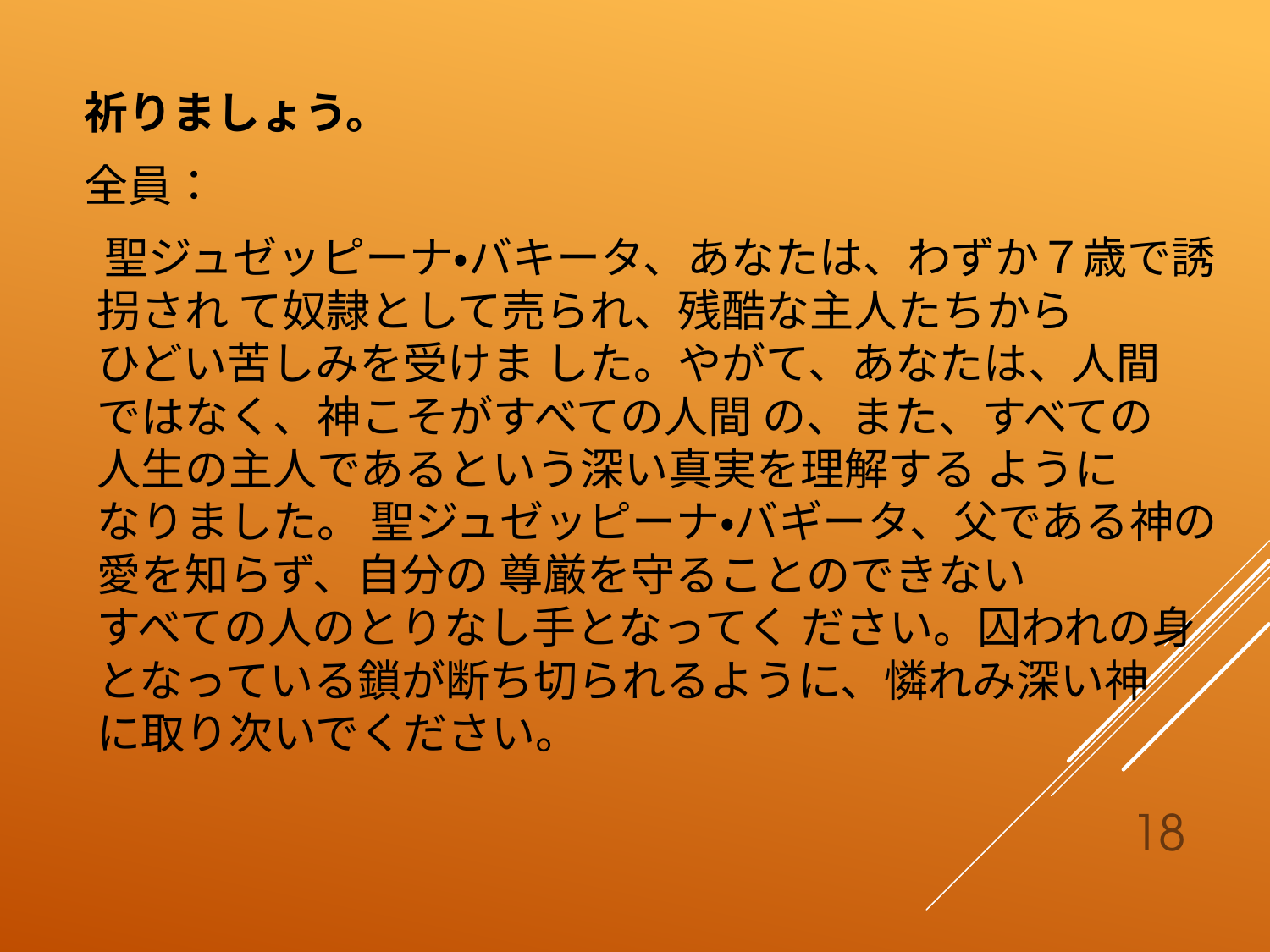

祈りましょう。
全員：
 聖ジュゼッピーナ・バキータ、あなたは、わずか７歳で誘拐され て奴隷として売られ、残酷な主人たちから
ひどい苦しみを受けま した。やがて、あなたは、人間
ではなく、神こそがすべての人間 の、また、すべての
人生の主人であるという深い真実を理解する ように
なりました。 聖ジュゼッピーナ・バギータ、父である神の愛を知らず、自分の 尊厳を守ることのできない
すべての人のとりなし手となってく ださい。囚われの身となっている鎖が断ち切られるように、憐れみ深い神
に取り次いでください。

18